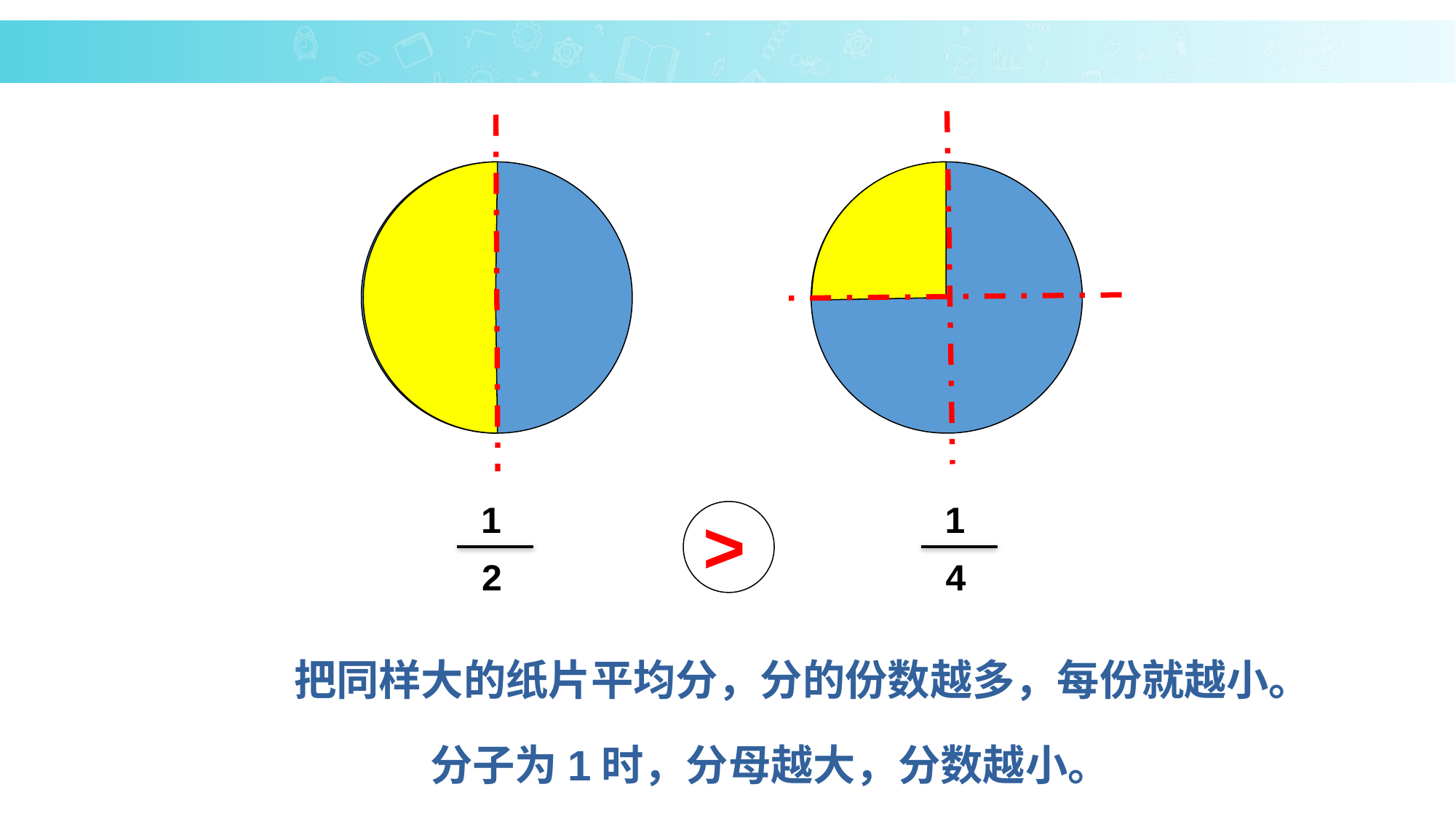

1
2
1
4
>

把同样大的纸片平均分，分的份数越多，每份就越小。
分子为1时，分母越大，分数越小。